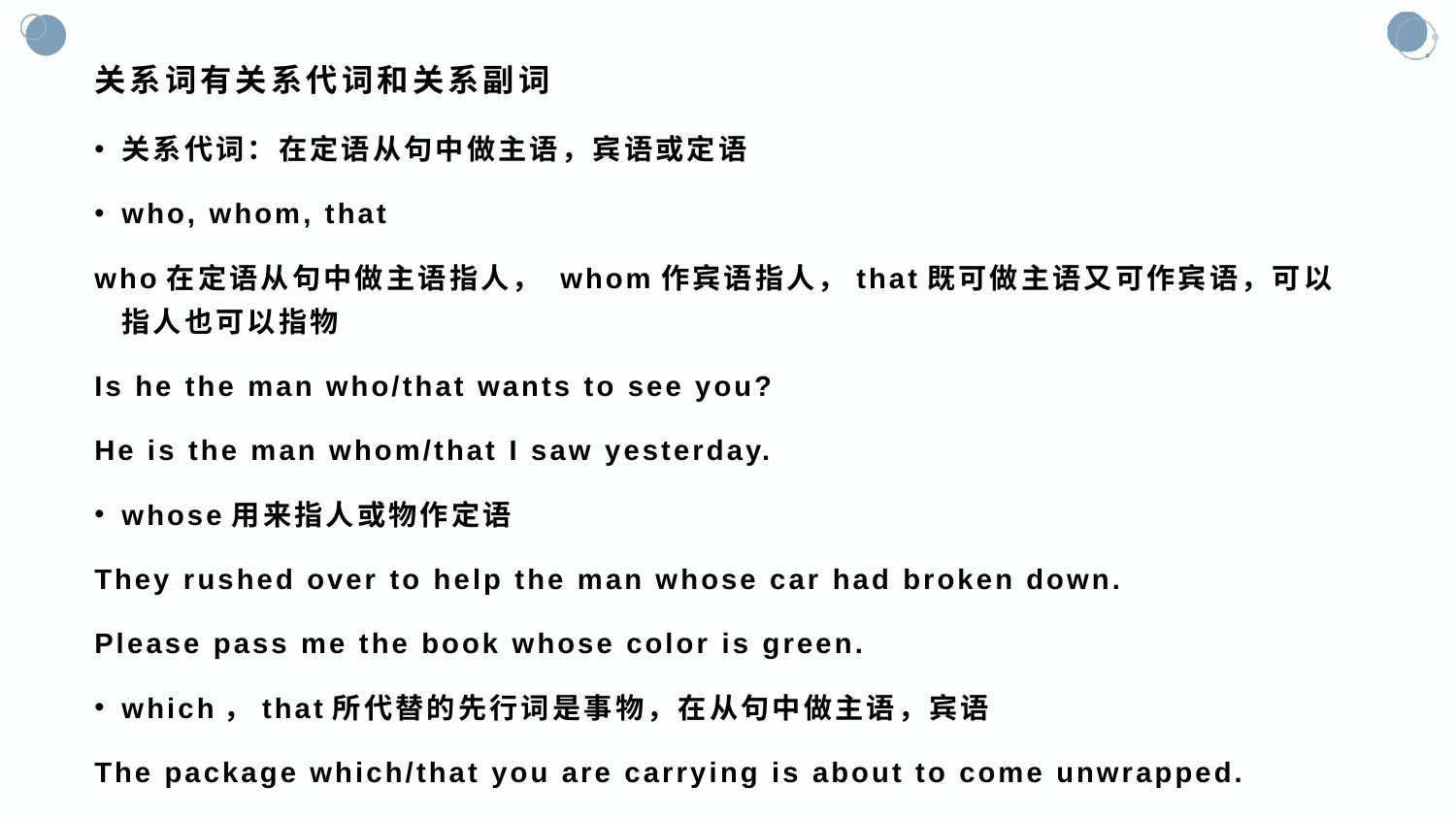

# 关系词有关系代词和关系副词
关系代词：在定语从句中做主语，宾语或定语
who, whom, that
who在定语从句中做主语指人， whom作宾语指人，that既可做主语又可作宾语，可以指人也可以指物
Is he the man who/that wants to see you?
He is the man whom/that I saw yesterday.
whose用来指人或物作定语
They rushed over to help the man whose car had broken down.
Please pass me the book whose color is green.
which，that所代替的先行词是事物，在从句中做主语，宾语
The package which/that you are carrying is about to come unwrapped.